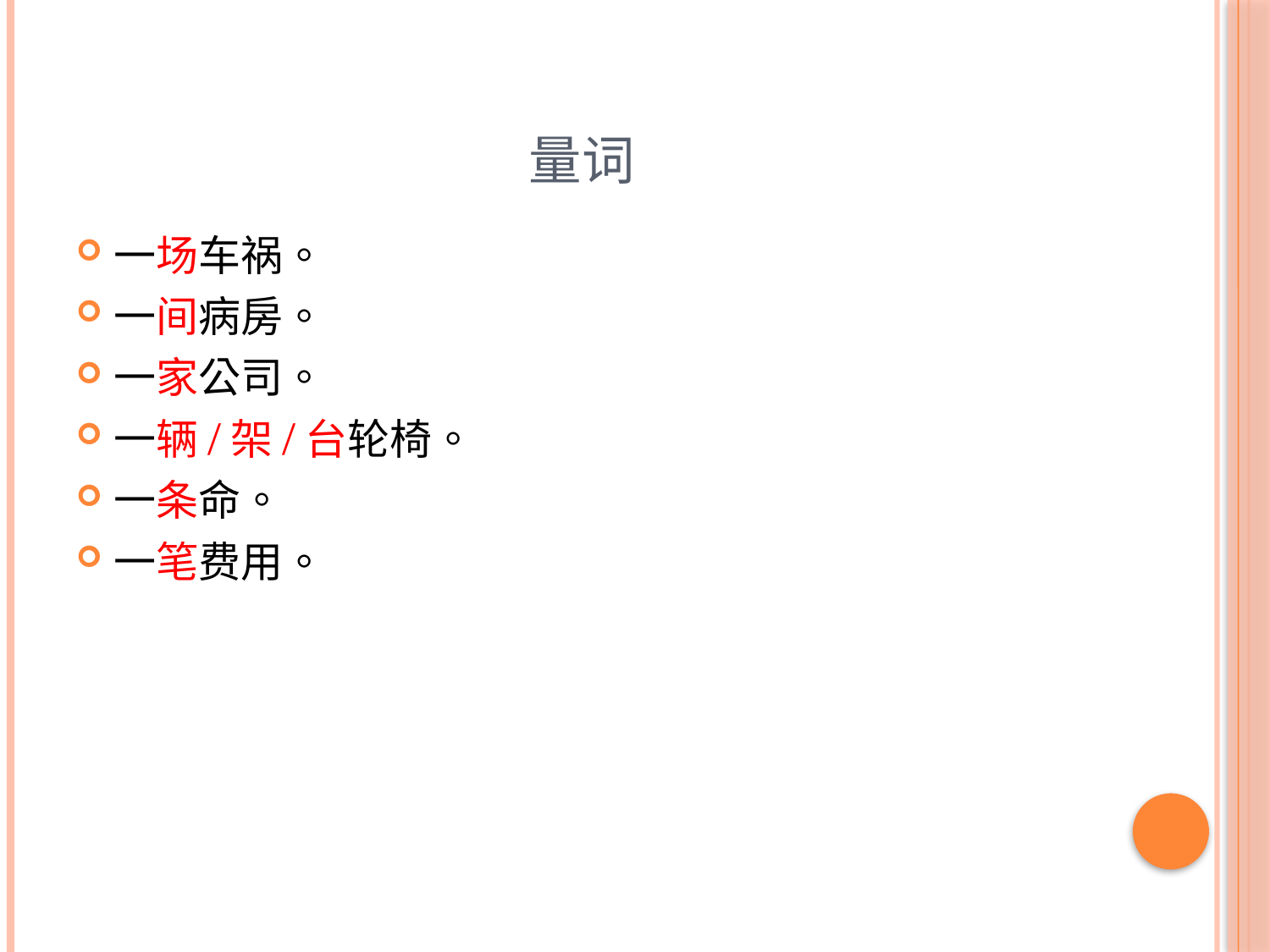

# 量词
一场车祸。
一间病房。
一家公司。
一辆/架/台轮椅。
一条命。
一笔费用。